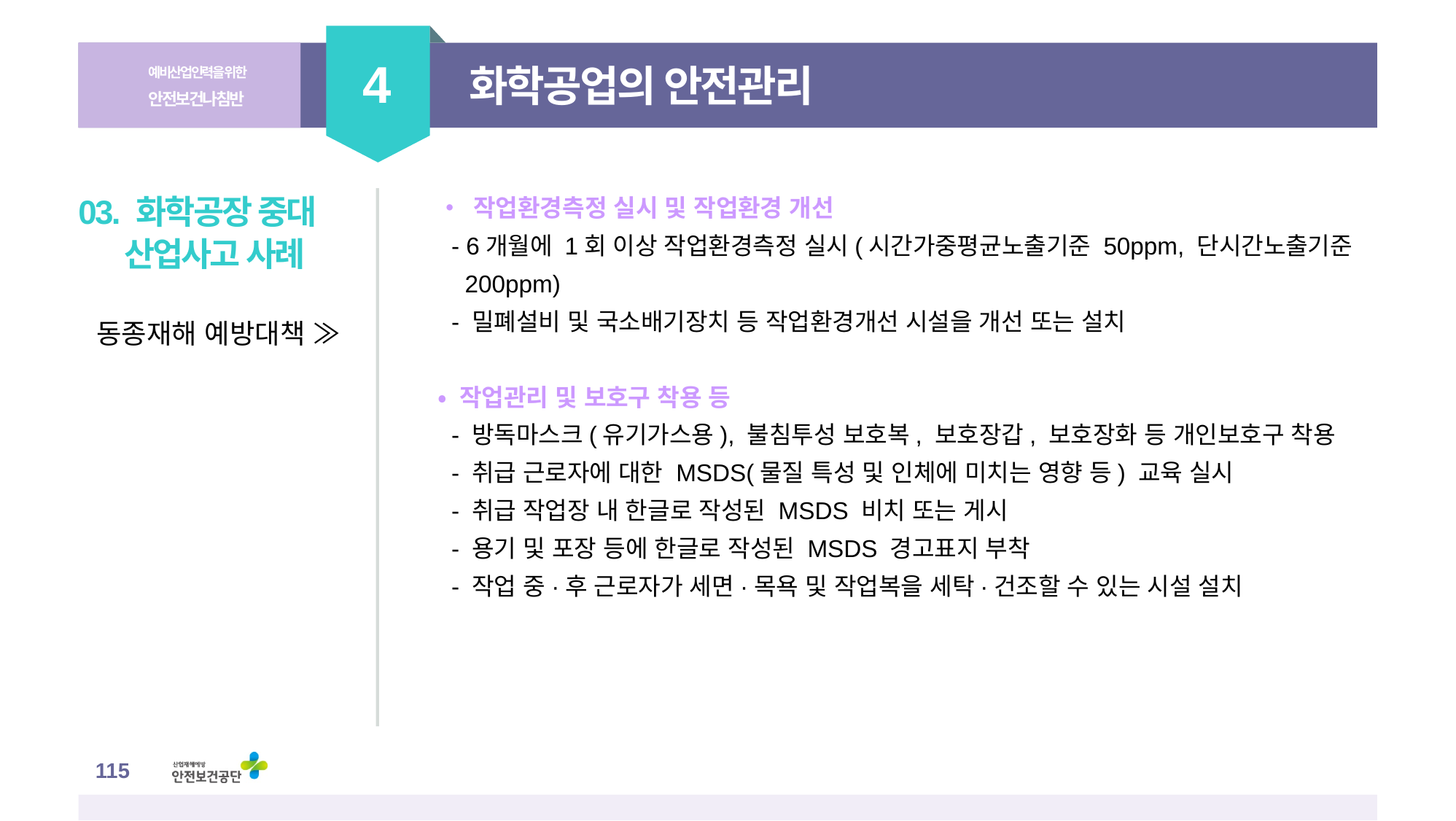

4
예비산업인력을 위한
안전보건나침반
화학공업의 안전관리
• 작업환경측정 실시 및 작업환경 개선
  - 6개월에 1회 이상 작업환경측정 실시(시간가중평균노출기준 50ppm, 단시간노출기준
    200ppm)
  - 밀폐설비 및 국소배기장치 등 작업환경개선 시설을 개선 또는 설치

• 작업관리 및 보호구 착용 등
  - 방독마스크(유기가스용), 불침투성 보호복, 보호장갑, 보호장화 등 개인보호구 착용
  - 취급 근로자에 대한 MSDS(물질 특성 및 인체에 미치는 영향 등) 교육 실시
  - 취급 작업장 내 한글로 작성된 MSDS 비치 또는 게시
  - 용기 및 포장 등에 한글로 작성된 MSDS 경고표지 부착
  - 작업 중·후 근로자가 세면·목욕 및 작업복을 세탁·건조할 수 있는 시설 설치
03. 화학공장 중대 산업사고 사례
동종재해 예방대책 ≫